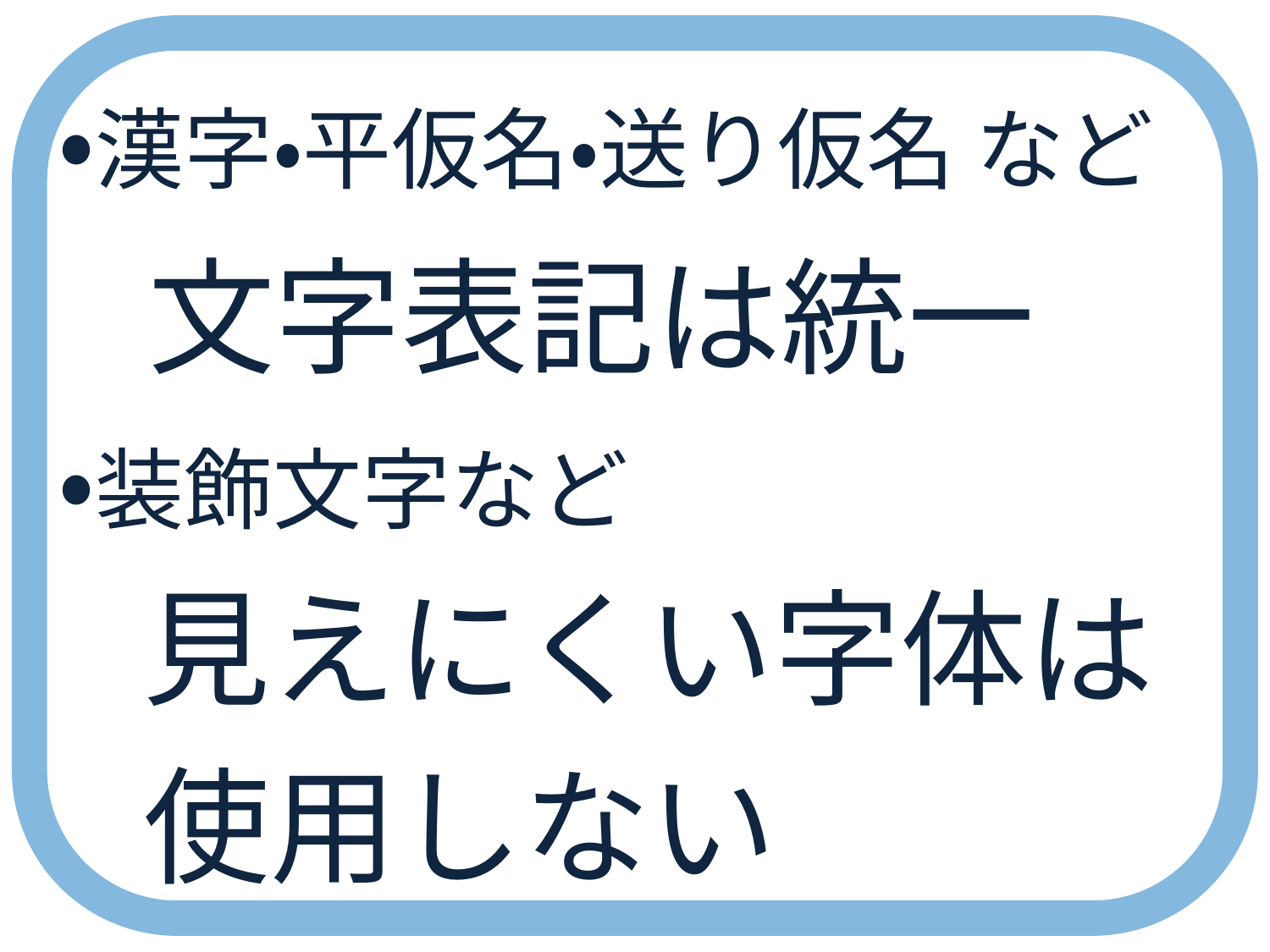

・漢字・平仮名・送り仮名 など
  文字表記は統一
・装飾文字など
  見えにくい字体は
  使用しない